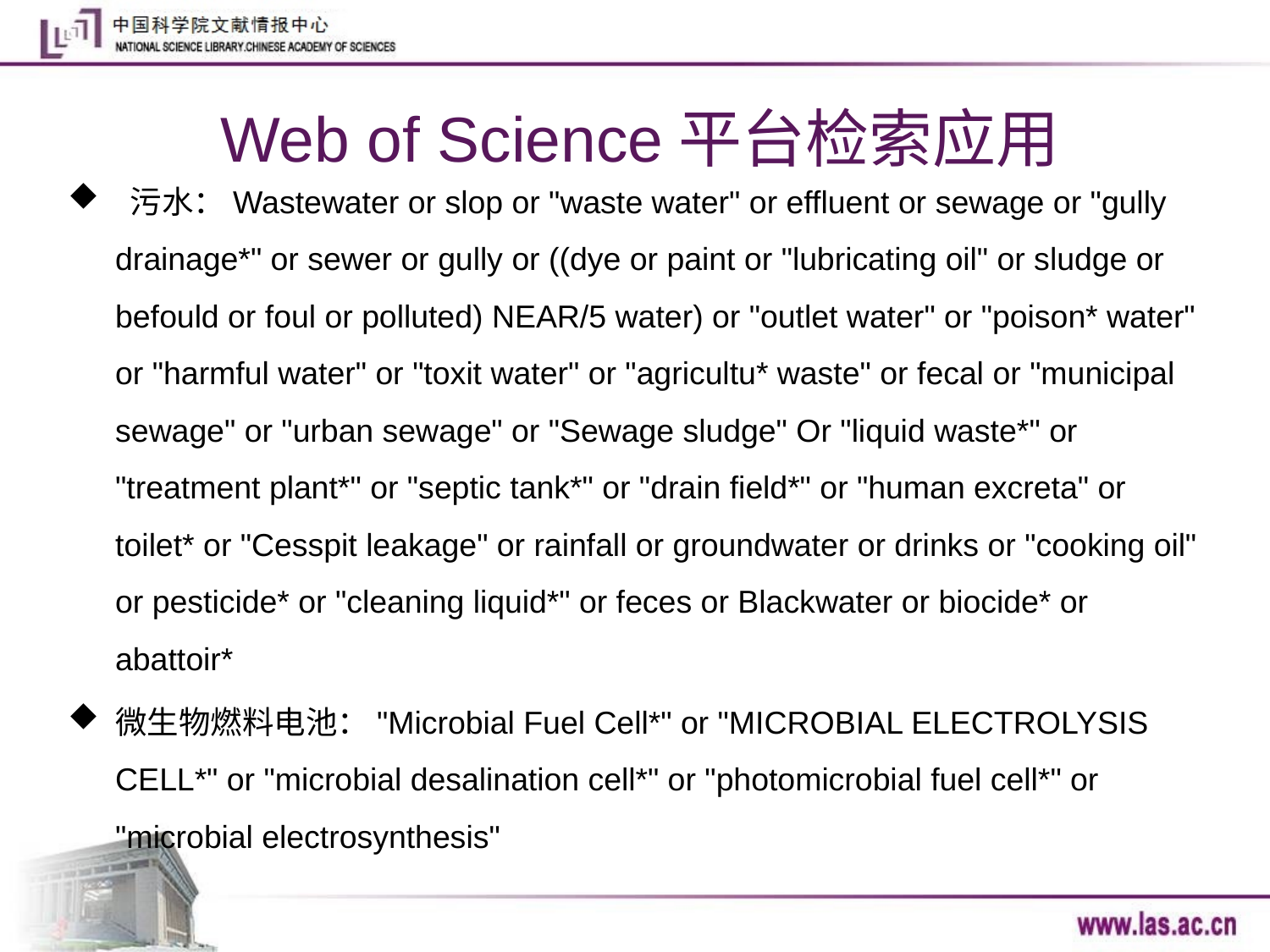

# Web of Science平台检索应用
 污水：Wastewater or slop or "waste water" or effluent or sewage or "gully drainage*" or sewer or gully or ((dye or paint or "lubricating oil" or sludge or befould or foul or polluted) NEAR/5 water) or "outlet water" or "poison* water" or "harmful water" or "toxit water" or "agricultu* waste" or fecal or "municipal sewage" or "urban sewage" or "Sewage sludge" Or "liquid waste*" or "treatment plant*" or "septic tank*" or "drain field*" or "human excreta" or toilet* or "Cesspit leakage" or rainfall or groundwater or drinks or "cooking oil" or pesticide* or "cleaning liquid*" or feces or Blackwater or biocide* or abattoir*
微生物燃料电池："Microbial Fuel Cell*" or "MICROBIAL ELECTROLYSIS CELL*" or "microbial desalination cell*" or "photomicrobial fuel cell*" or "microbial electrosynthesis"